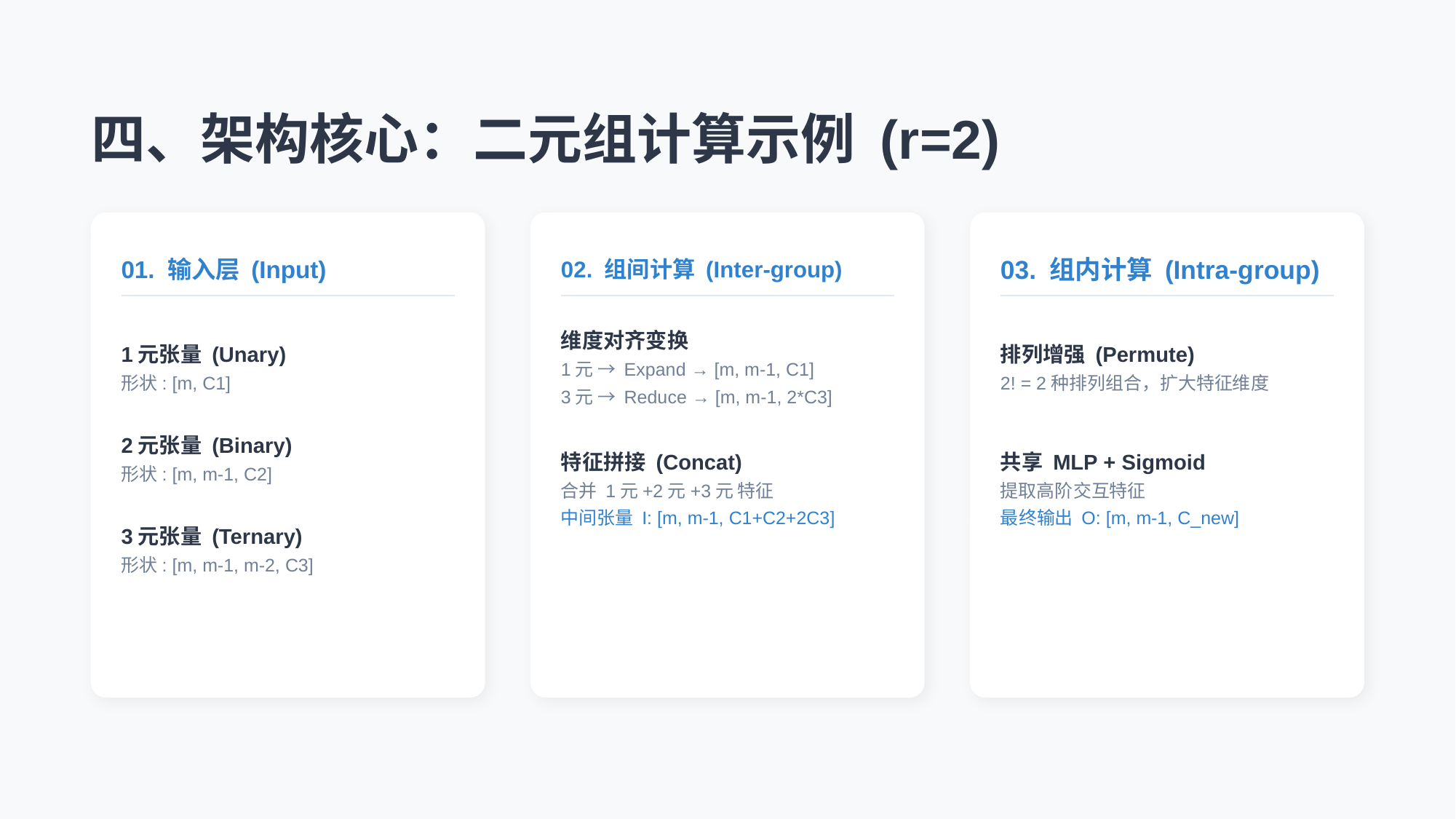

四、架构核心：二元组计算示例 (r=2)

01. 输入层 (Input)
02. 组间计算 (Inter-group)
03. 组内计算 (Intra-group)
1元张量 (Unary)
形状: [m, C1]
维度对齐变换
1元 → Expand → [m, m-1, C1]
3元 → Reduce → [m, m-1, 2*C3]
排列增强 (Permute)
2! = 2种排列组合，扩大特征维度
2元张量 (Binary)
形状: [m, m-1, C2]
特征拼接 (Concat)
合并 1元+2元+3元 特征
中间张量 I: [m, m-1, C1+C2+2C3]
共享 MLP + Sigmoid
提取高阶交互特征
最终输出 O: [m, m-1, C_new]
3元张量 (Ternary)
形状: [m, m-1, m-2, C3]